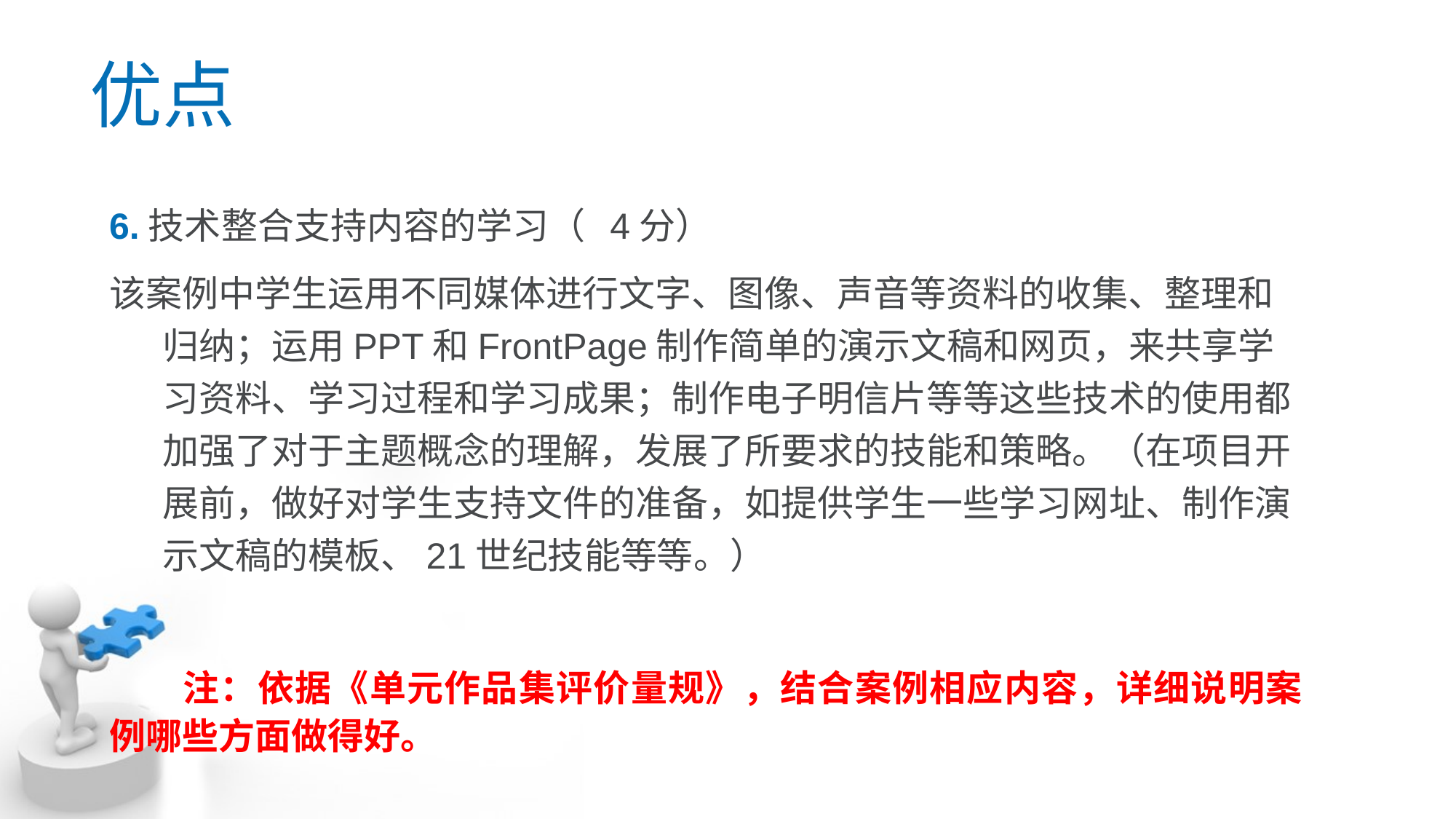

优点
6.技术整合支持内容的学习（  4分）
该案例中学生运用不同媒体进行文字、图像、声音等资料的收集、整理和归纳；运用PPT和FrontPage制作简单的演示文稿和网页，来共享学习资料、学习过程和学习成果；制作电子明信片等等这些技术的使用都加强了对于主题概念的理解，发展了所要求的技能和策略。（在项目开展前，做好对学生支持文件的准备，如提供学生一些学习网址、制作演示文稿的模板、21世纪技能等等。）

       注：依据《单元作品集评价量规》，结合案例相应内容，详细说明案例哪些方面做得好。